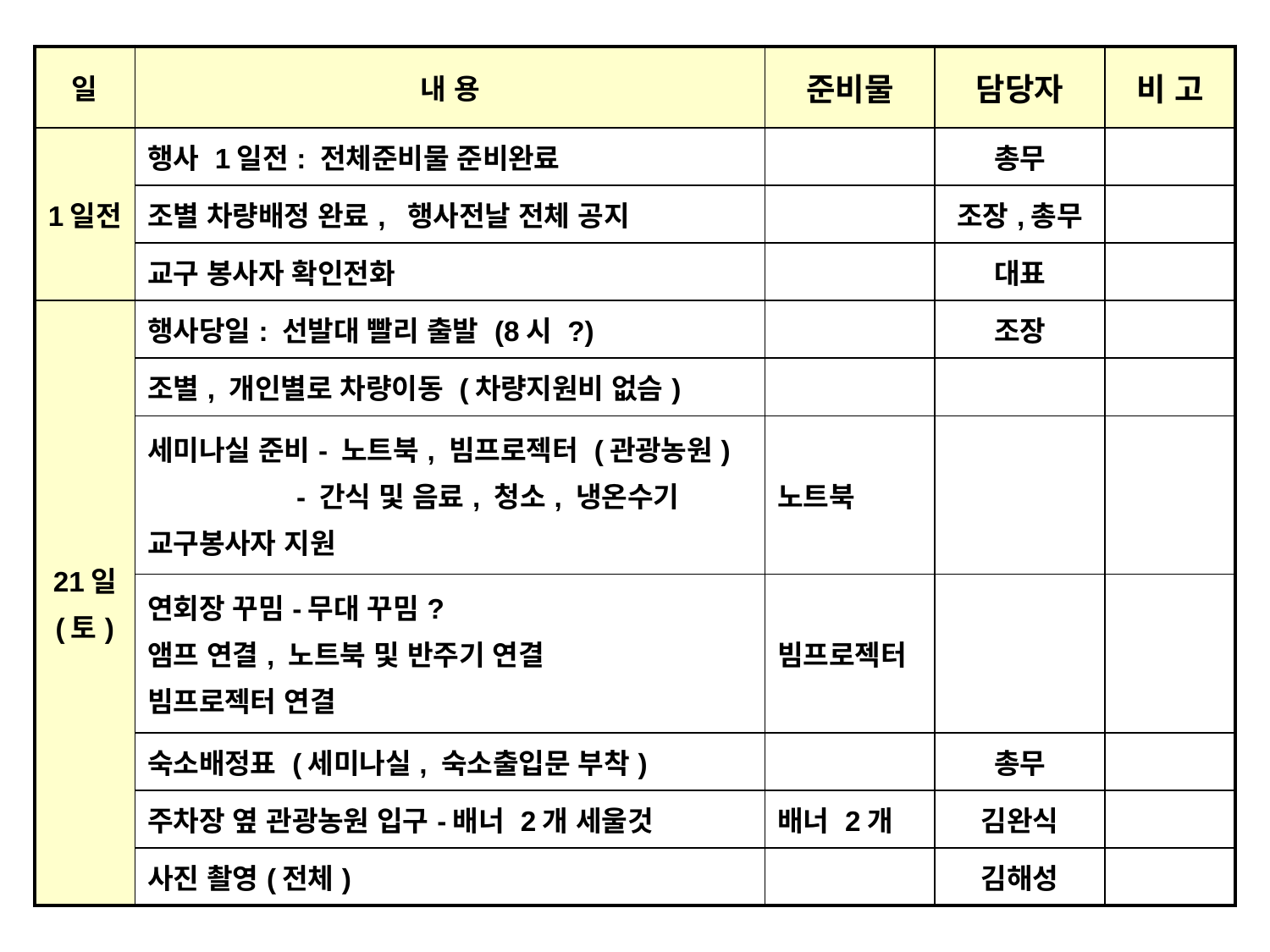

| 일 | 내 용 | 준비물 | 담당자 | 비 고 |
| --- | --- | --- | --- | --- |
| 1일전 | 행사 1일전: 전체준비물 준비완료 |  | 총무 |  |
|  | 조별 차량배정 완료, 행사전날 전체 공지 |  | 조장,총무 |  |
|  | 교구 봉사자 확인전화 |  | 대표 |  |
| 21일 (토) | 행사당일: 선발대 빨리 출발 (8시 ?) |  | 조장 |  |
|  | 조별, 개인별로 차량이동 (차량지원비 없슴) |  |  |  |
|  | 세미나실 준비- 노트북, 빔프로젝터 (관광농원) - 간식 및 음료, 청소, 냉온수기 교구봉사자 지원 | 노트북 |  |  |
|  | 연회장 꾸밈-무대 꾸밈? 앰프 연결, 노트북 및 반주기 연결 빔프로젝터 연결 | 빔프로젝터 |  |  |
|  | 숙소배정표 (세미나실, 숙소출입문 부착) |  | 총무 |  |
|  | 주차장 옆 관광농원 입구-배너 2개 세울것 | 배너 2개 | 김완식 |  |
|  | 사진 촬영(전체) |  | 김해성 |  |